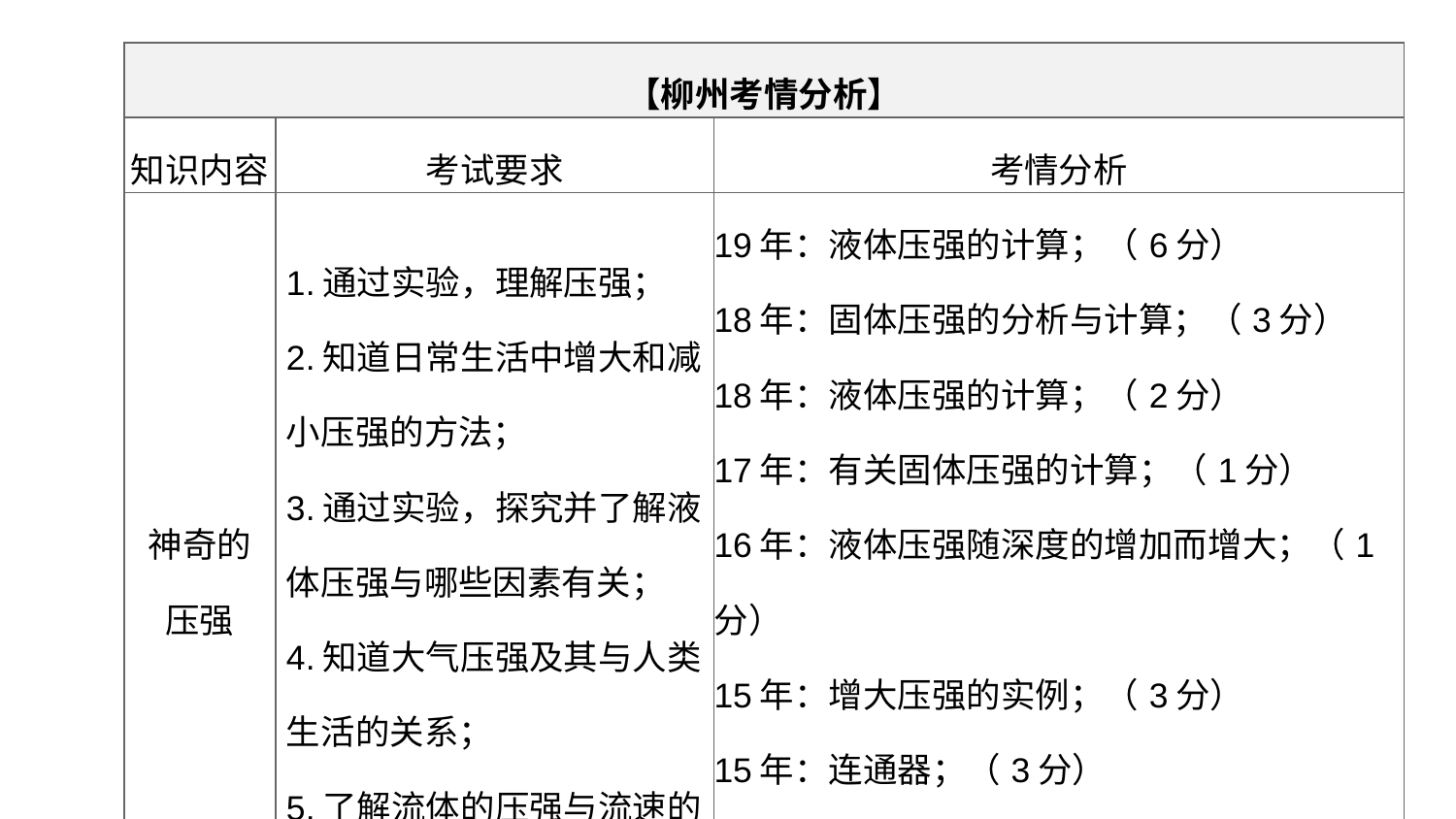

| 【柳州考情分析】 |  |  |
| --- | --- | --- |
| 知识内容 | 考试要求 | 考情分析 |
| 神奇的 压强 | 1.通过实验，理解压强； 2.知道日常生活中增大和减小压强的方法； 3.通过实验，探究并了解液体压强与哪些因素有关； 4.知道大气压强及其与人类生活的关系； 5.了解流体的压强与流速的关系及其在生活中的应用 | 19年：液体压强的计算；（6分） 18年：固体压强的分析与计算；（3分） 18年：液体压强的计算；（2分） 17年：有关固体压强的计算；（1分） 16年：液体压强随深度的增加而增大；（1分） 15年：增大压强的实例；（3分） 15年：连通器；（3分） 14年：液体压强的变化；（2分） 14年：固体压强的计算；（2分） |